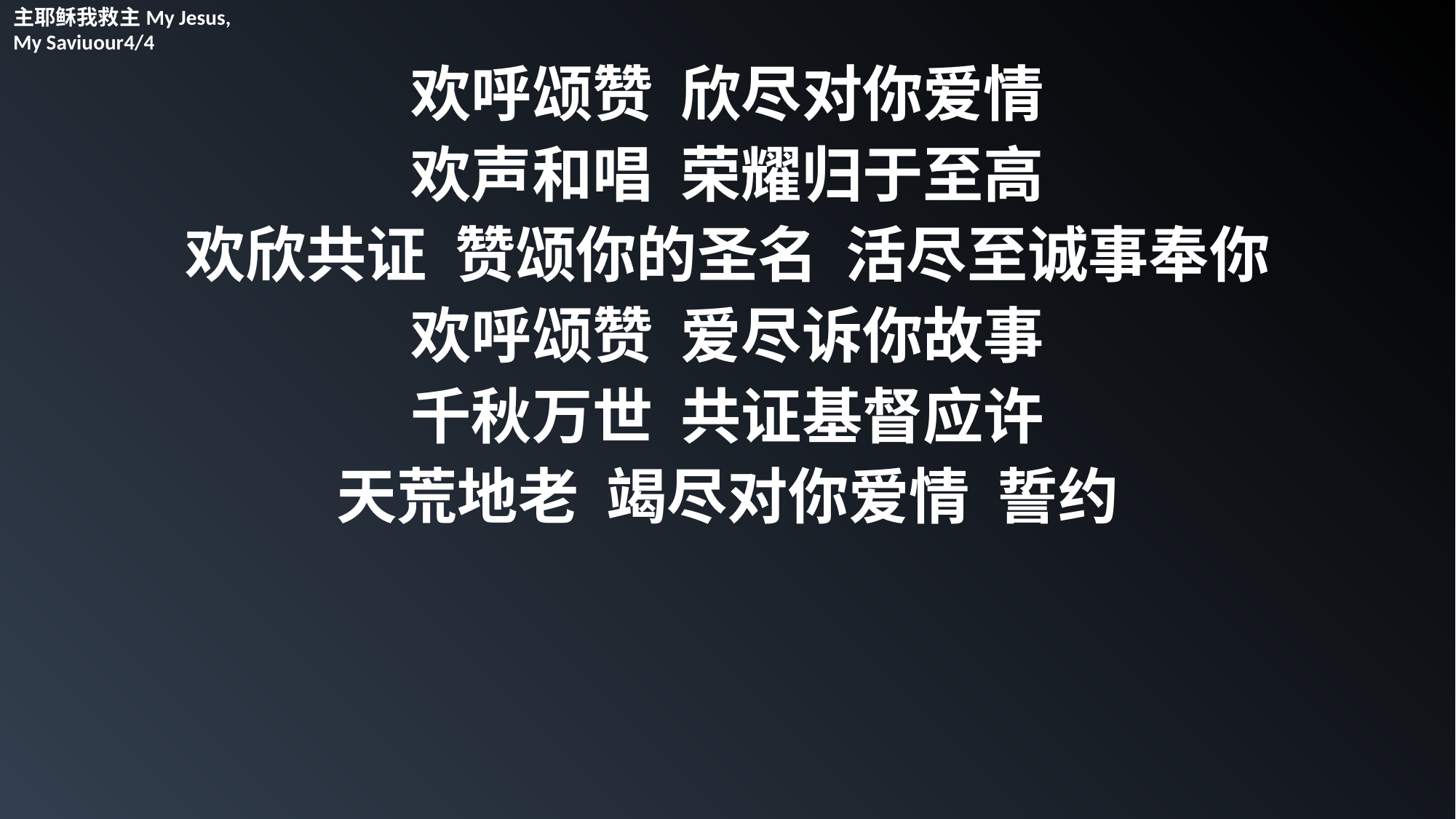

主耶稣我救主My Jesus, My Saviuour4/4
欢呼颂赞  欣尽对你爱情
欢声和唱  荣耀归于至高
欢欣共证  赞颂你的圣名  活尽至诚事奉你
欢呼颂赞  爱尽诉你故事
千秋万世  共证基督应许
天荒地老  竭尽对你爱情  誓约